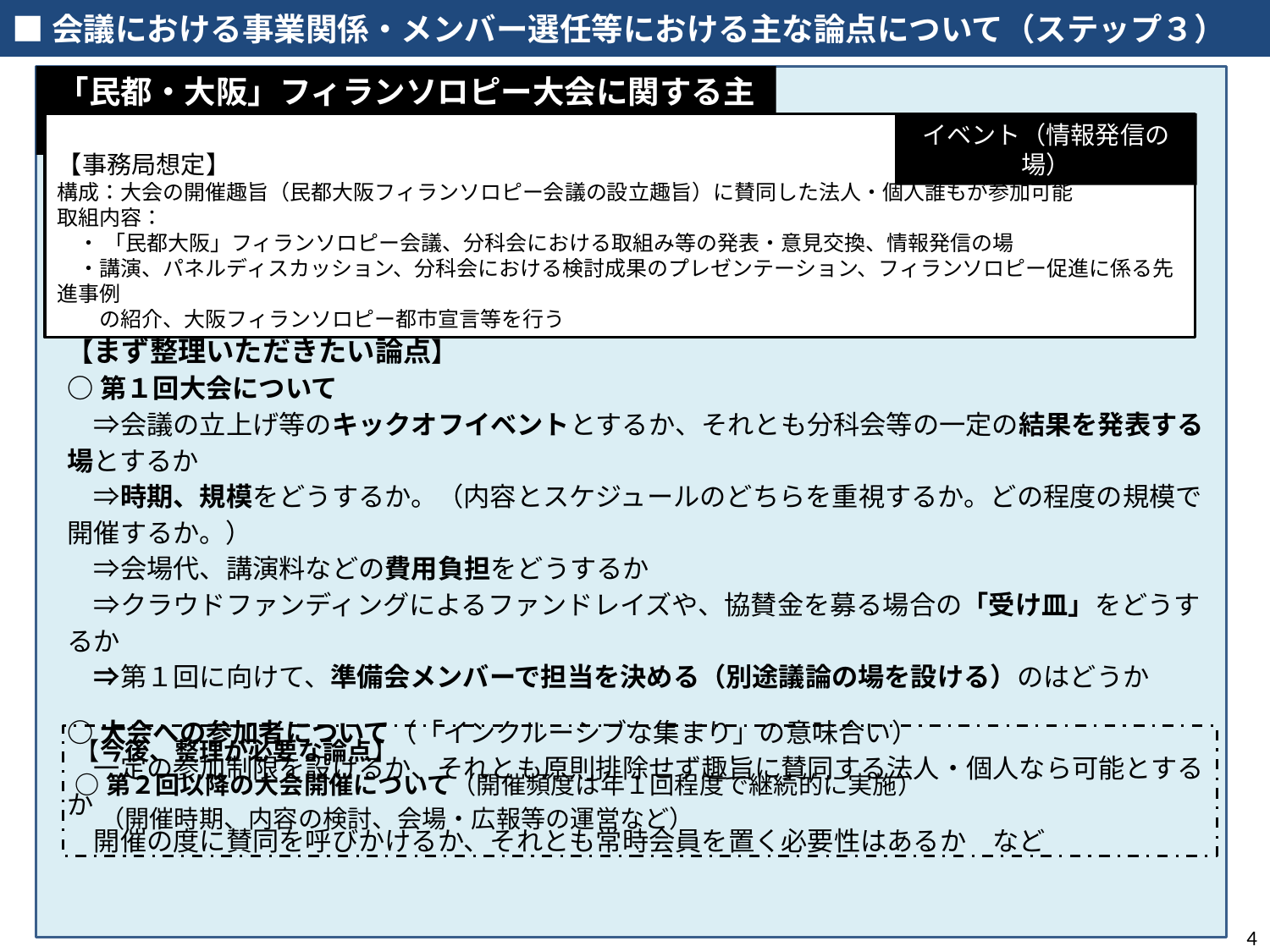

■会議における事業関係・メンバー選任等における主な論点について（ステップ３）

「民都・大阪」フィランソロピー大会に関する主な論点等
イベント（情報発信の場）

【事務局想定】
構成：大会の開催趣旨（民都大阪フィランソロピー会議の設立趣旨）に賛同した法人・個人誰もが参加可能
取組内容：
　・ 「民都大阪」フィランソロピー会議、分科会における取組み等の発表・意見交換、情報発信の場
　・講演、パネルディスカッション、分科会における検討成果のプレゼンテーション、フィランソロピー促進に係る先進事例
　　の紹介、大阪フィランソロピー都市宣言等を行う
【まず整理いただきたい論点】
○第１回大会について
　⇒会議の立上げ等のキックオフイベントとするか、それとも分科会等の一定の結果を発表する場とするか
　⇒時期、規模をどうするか。（内容とスケジュールのどちらを重視するか。どの程度の規模で開催するか。）
　⇒会場代、講演料などの費用負担をどうするか
　⇒クラウドファンディングによるファンドレイズや、協賛金を募る場合の「受け皿」をどうするか
　⇒第１回に向けて、準備会メンバーで担当を決める（別途議論の場を設ける）のはどうか

○大会への参加者について（「インクルーシブな集まり」の意味合い）
　一定の参加制限を設けるか、それとも原則排除せず趣旨に賛同する法人・個人なら可能とするか
　開催の度に賛同を呼びかけるか、それとも常時会員を置く必要性はあるか　など

【今後、整理が必要な論点】
○第２回以降の大会開催について（開催頻度は年１回程度で継続的に実施）
　（開催時期、内容の検討、会場・広報等の運営など）

4